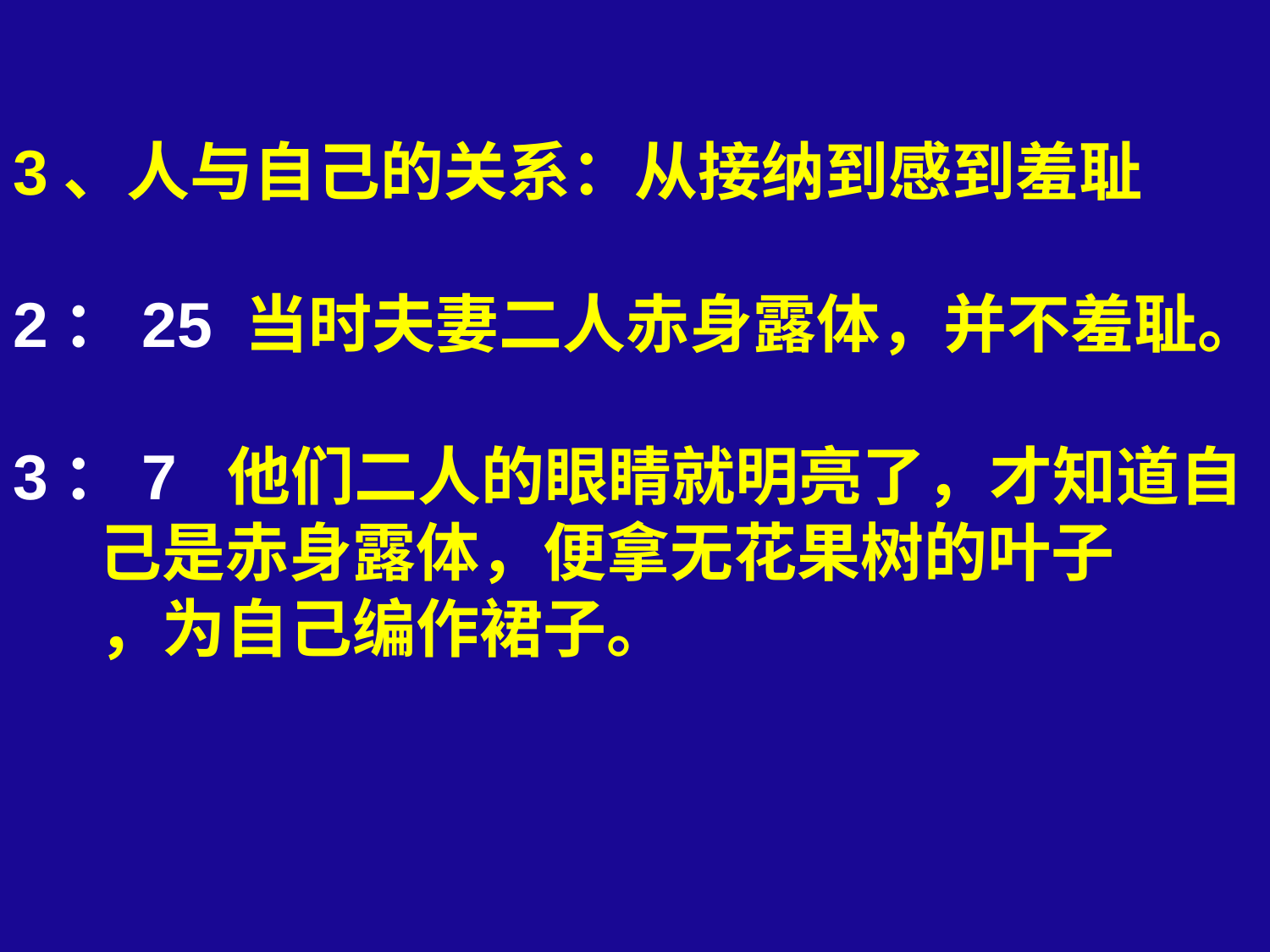

# 3、人与自己的关系：从接纳到感到羞耻 2：25 当时夫妻二人赤身露体，并不羞耻。 3：7  他们二人的眼睛就明亮了，才知道自 己是赤身露体，便拿无花果树的叶子 ，为自己编作裙子。